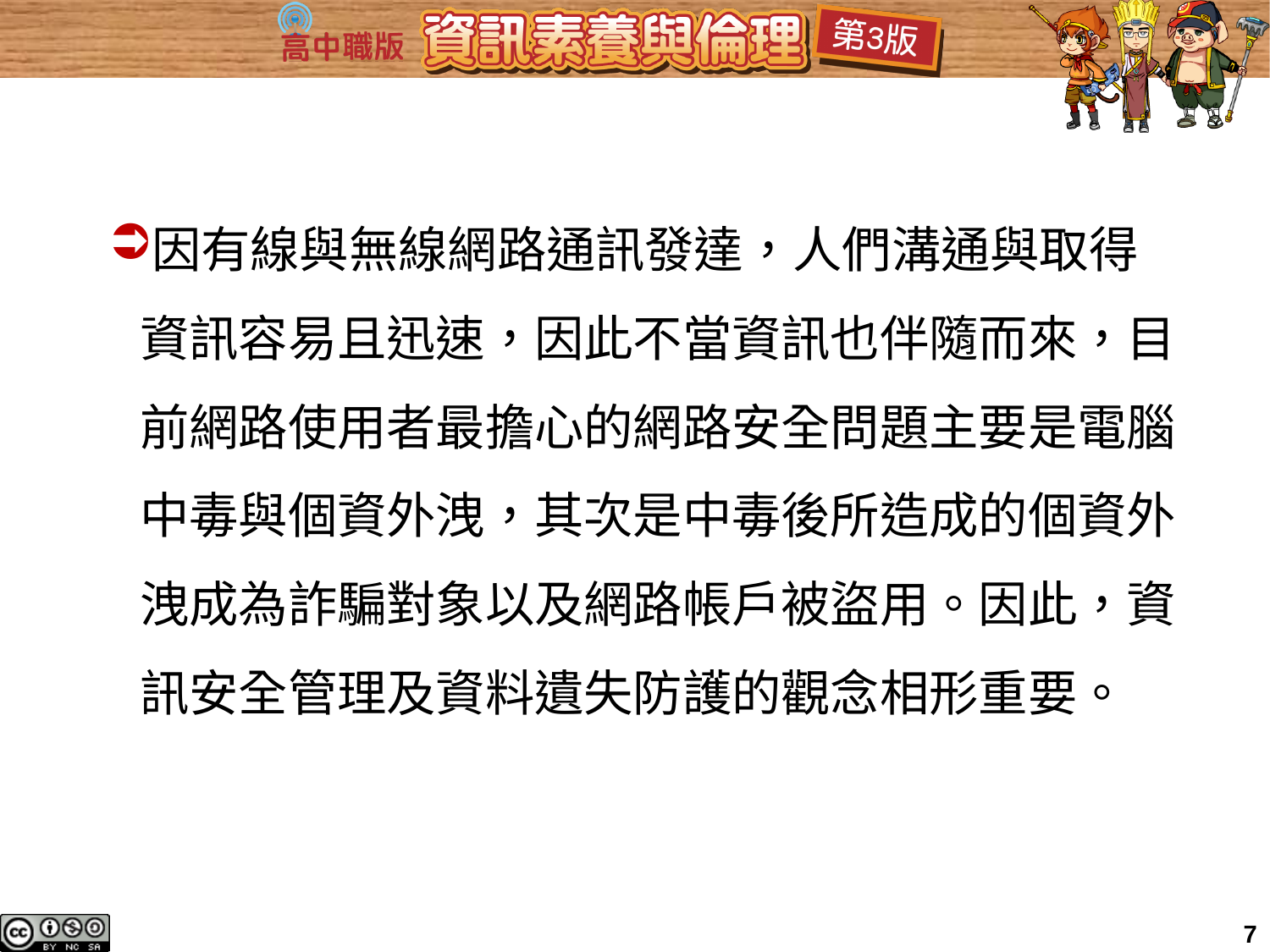

因有線與無線網路通訊發達，人們溝通與取得資訊容易且迅速，因此不當資訊也伴隨而來，目前網路使用者最擔心的網路安全問題主要是電腦中毒與個資外洩，其次是中毒後所造成的個資外洩成為詐騙對象以及網路帳戶被盜用。因此，資訊安全管理及資料遺失防護的觀念相形重要。
7